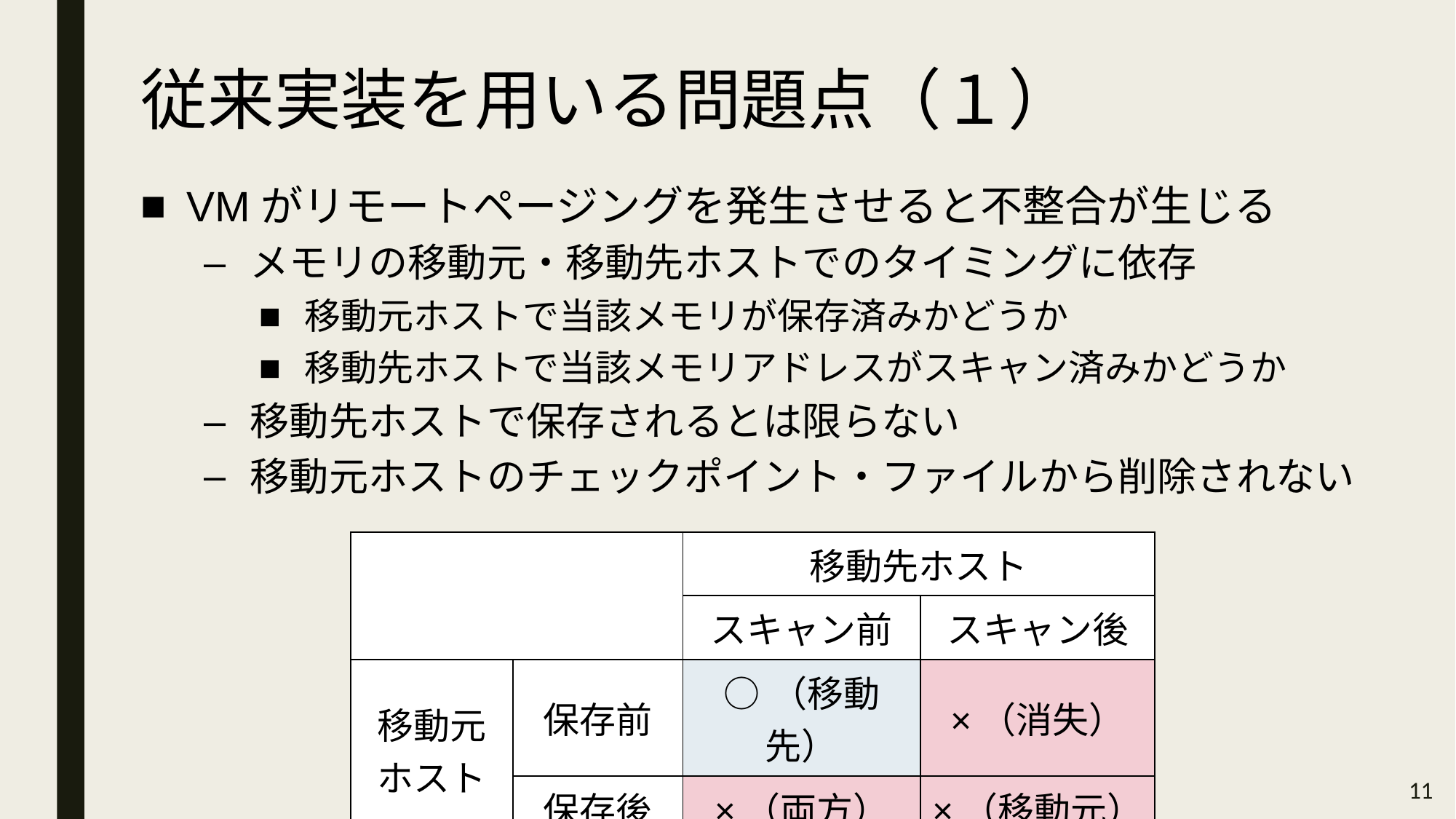

# 従来実装を用いる問題点（１）
VMがリモートページングを発生させると不整合が生じる
メモリの移動元・移動先ホストでのタイミングに依存
移動元ホストで当該メモリが保存済みかどうか
移動先ホストで当該メモリアドレスがスキャン済みかどうか
移動先ホストで保存されるとは限らない
移動元ホストのチェックポイント・ファイルから削除されない
|  |  | 移動先ホスト |  |
| --- | --- | --- | --- |
|  |  | スキャン前 | スキャン後 |
| 移動元 ホスト | 保存前 | ○（移動先） | ×（消失） |
|  | 保存後 | ×（両方） | ×（移動元） |
11